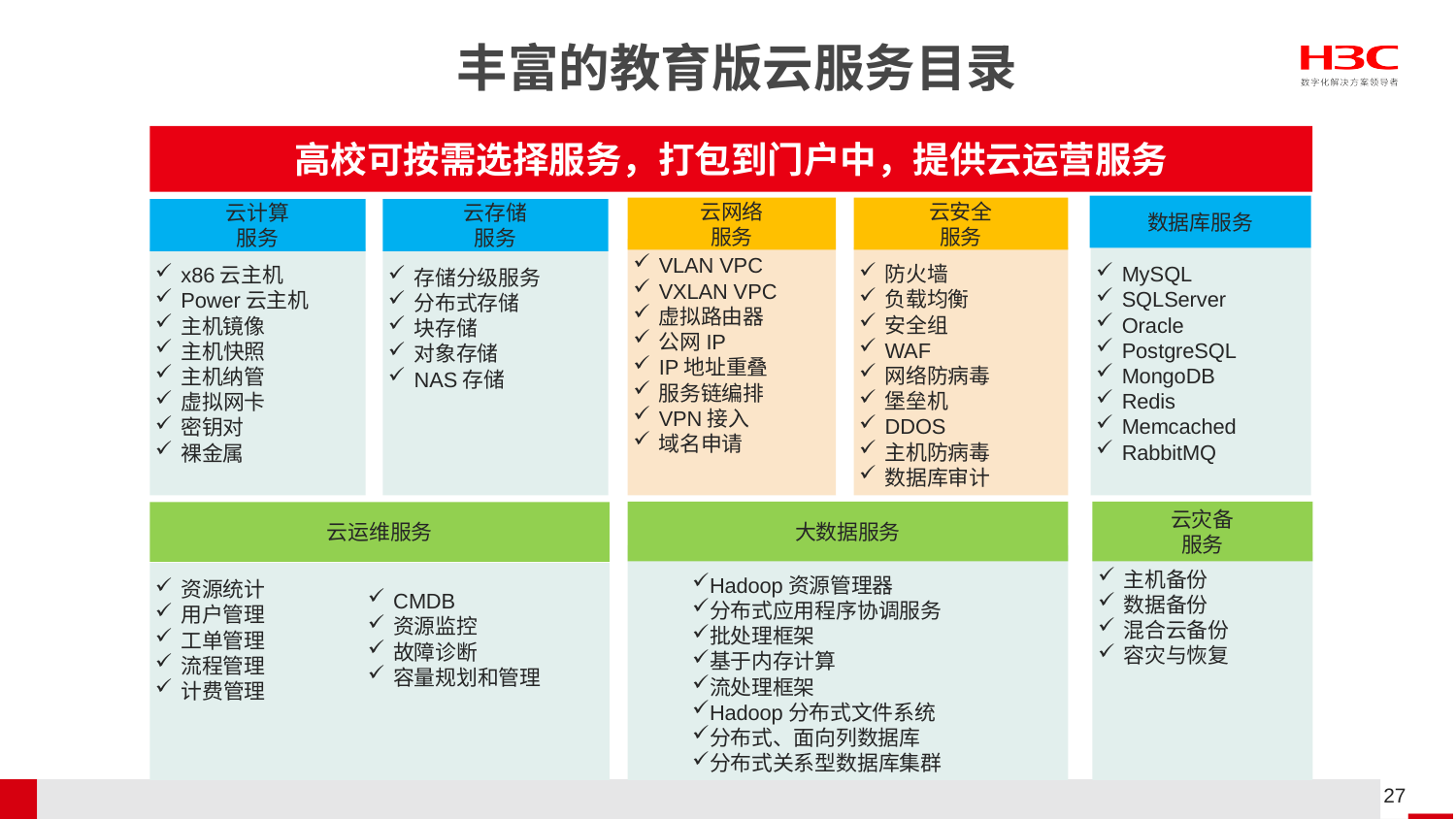

# 丰富的教育版云服务目录
高校可按需选择服务，打包到门户中，提供云运营服务
数据库服务
云网络
服务
云安全
服务
云计算
服务
云存储
服务
VLAN VPC
VXLAN VPC
虚拟路由器
公网IP
IP地址重叠
服务链编排
VPN接入
域名申请
MySQL
SQLServer
Oracle
PostgreSQL
MongoDB
Redis
Memcached
RabbitMQ

防火墙
负载均衡
安全组
WAF
网络防病毒
堡垒机
DDOS
主机防病毒
数据库审计

x86云主机
Power云主机
主机镜像
主机快照
主机纳管
虚拟网卡
密钥对
裸金属
存储分级服务
分布式存储
块存储
对象存储
NAS存储
大数据服务
云灾备
服务
云运维服务

主机备份
数据备份
混合云备份
容灾与恢复

资源统计
用户管理
工单管理
流程管理
计费管理
Hadoop资源管理器
分布式应用程序协调服务
批处理框架
基于内存计算
流处理框架
Hadoop分布式文件系统
分布式、面向列数据库
分布式关系型数据库集群
CMDB
资源监控
故障诊断
容量规划和管理